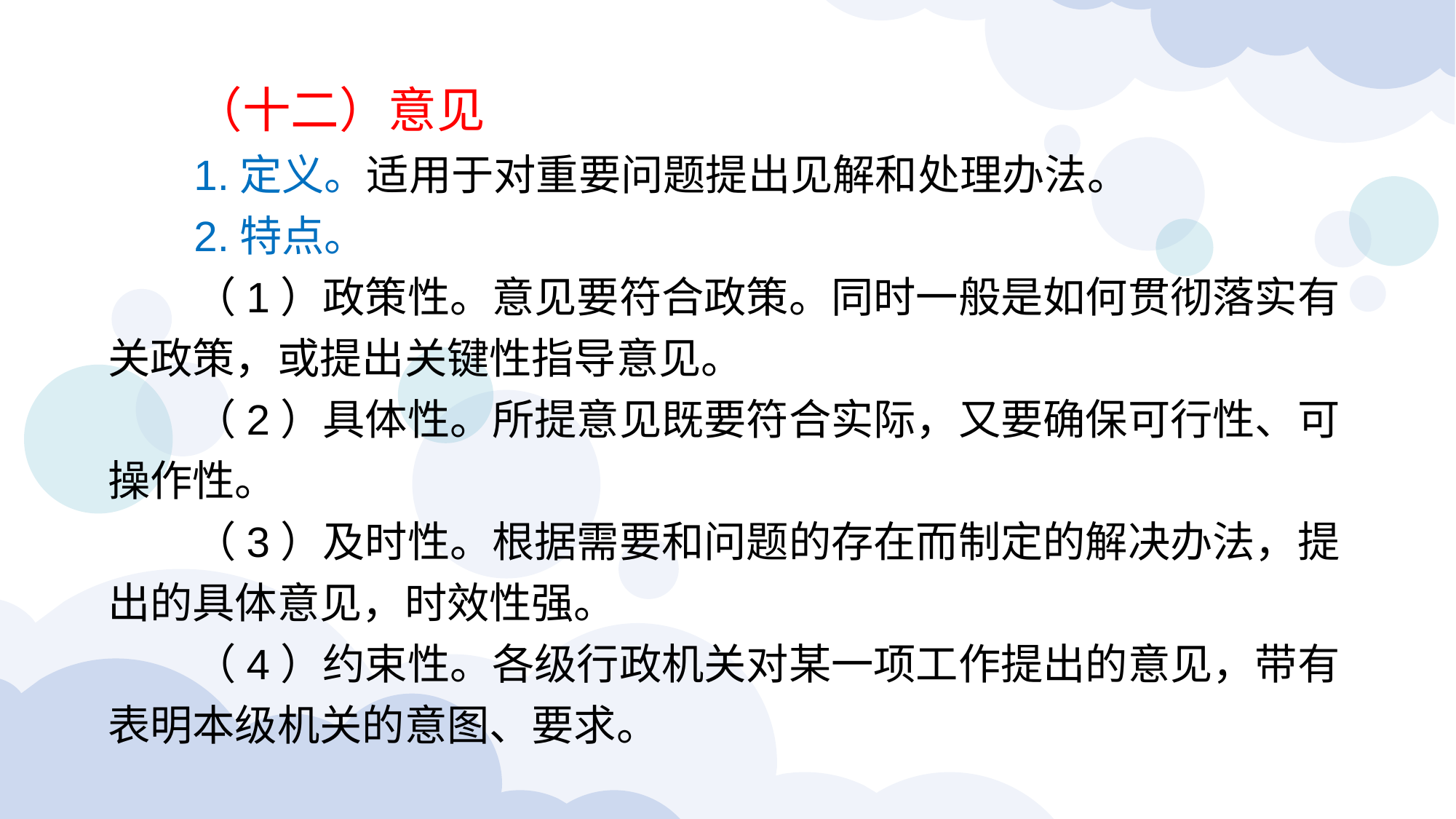

（十二）意见
1.定义。适用于对重要问题提出见解和处理办法。
2.特点。
（1）政策性。意见要符合政策。同时一般是如何贯彻落实有关政策，或提出关键性指导意见。
（2）具体性。所提意见既要符合实际，又要确保可行性、可操作性。
（3）及时性。根据需要和问题的存在而制定的解决办法，提出的具体意见，时效性强。
（4）约束性。各级行政机关对某一项工作提出的意见，带有表明本级机关的意图、要求。